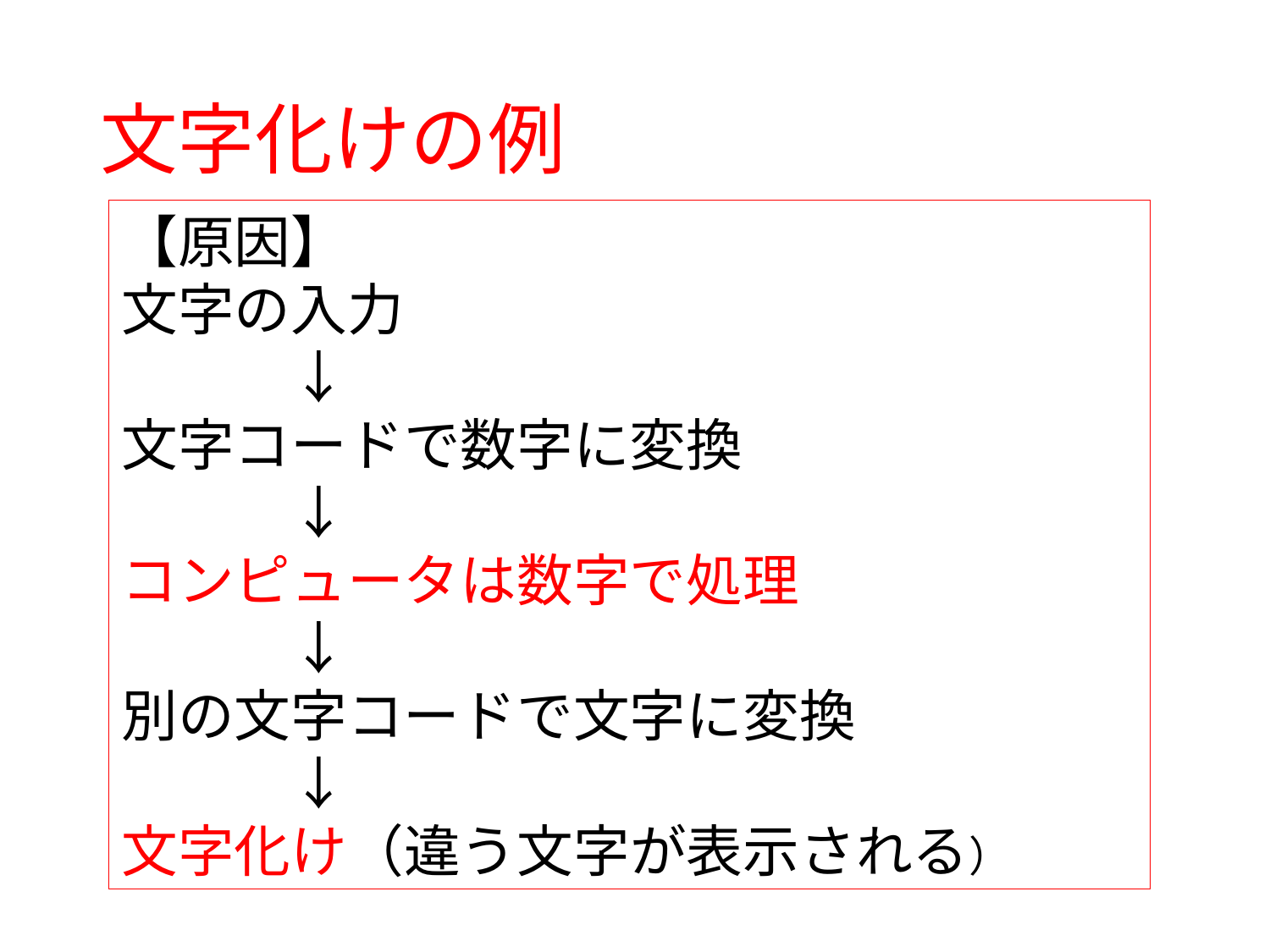

# 文字化けの例
【原因】
文字の入力
　　　↓
文字コードで数字に変換
　　　↓
コンピュータは数字で処理
　　　↓
別の文字コードで文字に変換
　　　↓
文字化け（違う文字が表示される）